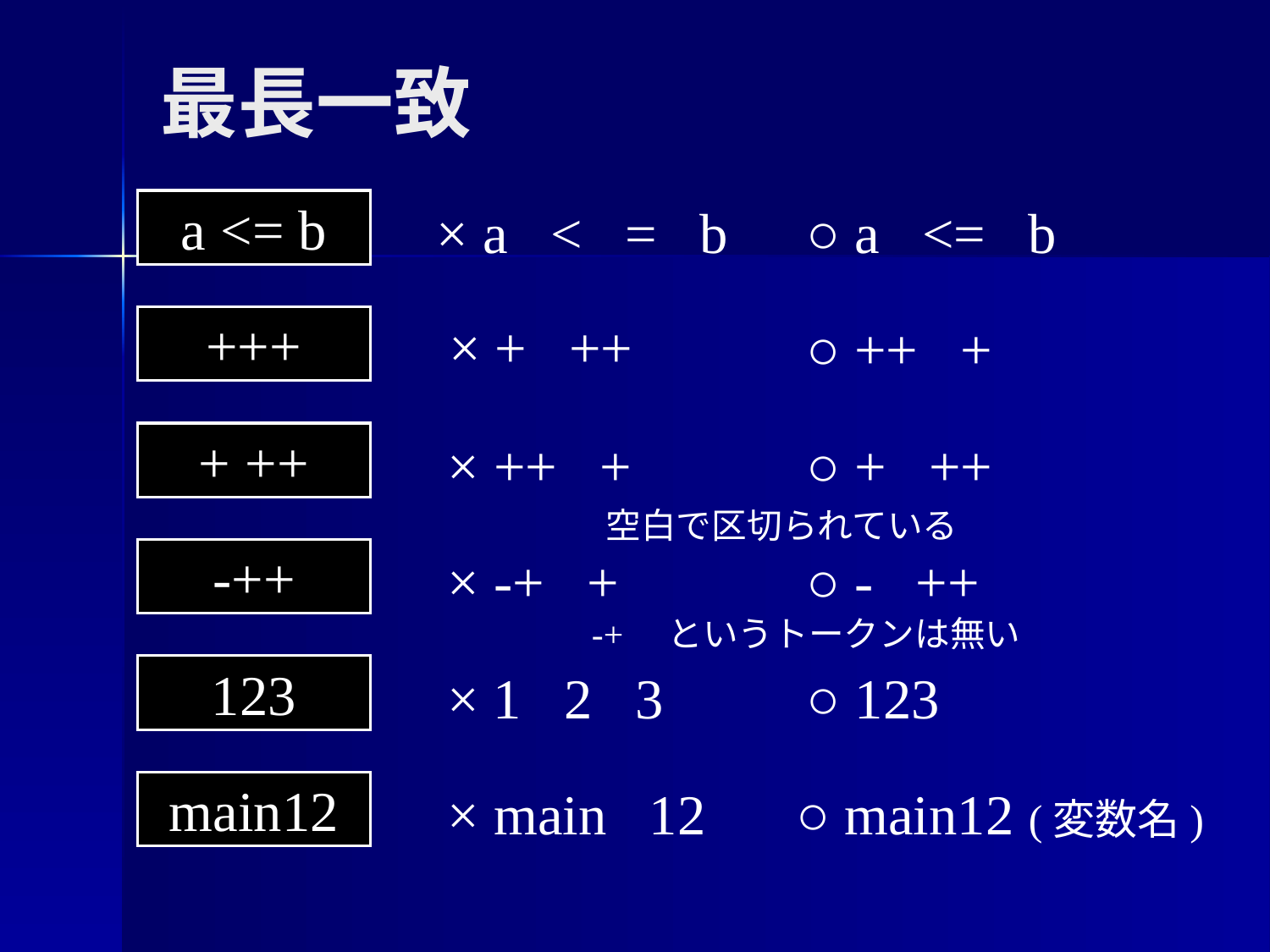

# 最長一致
a <= b
× a   <   =   b
○ a   <=   b
× +   ++
○ ++   +
+++
+ ++
× ++   +
○ +   ++
空白で区切られている
-++
× -+   +
○ -   ++
-+　というトークンは無い
123
× 1   2   3
○ 123
main12
× main   12
○ main12 (変数名)